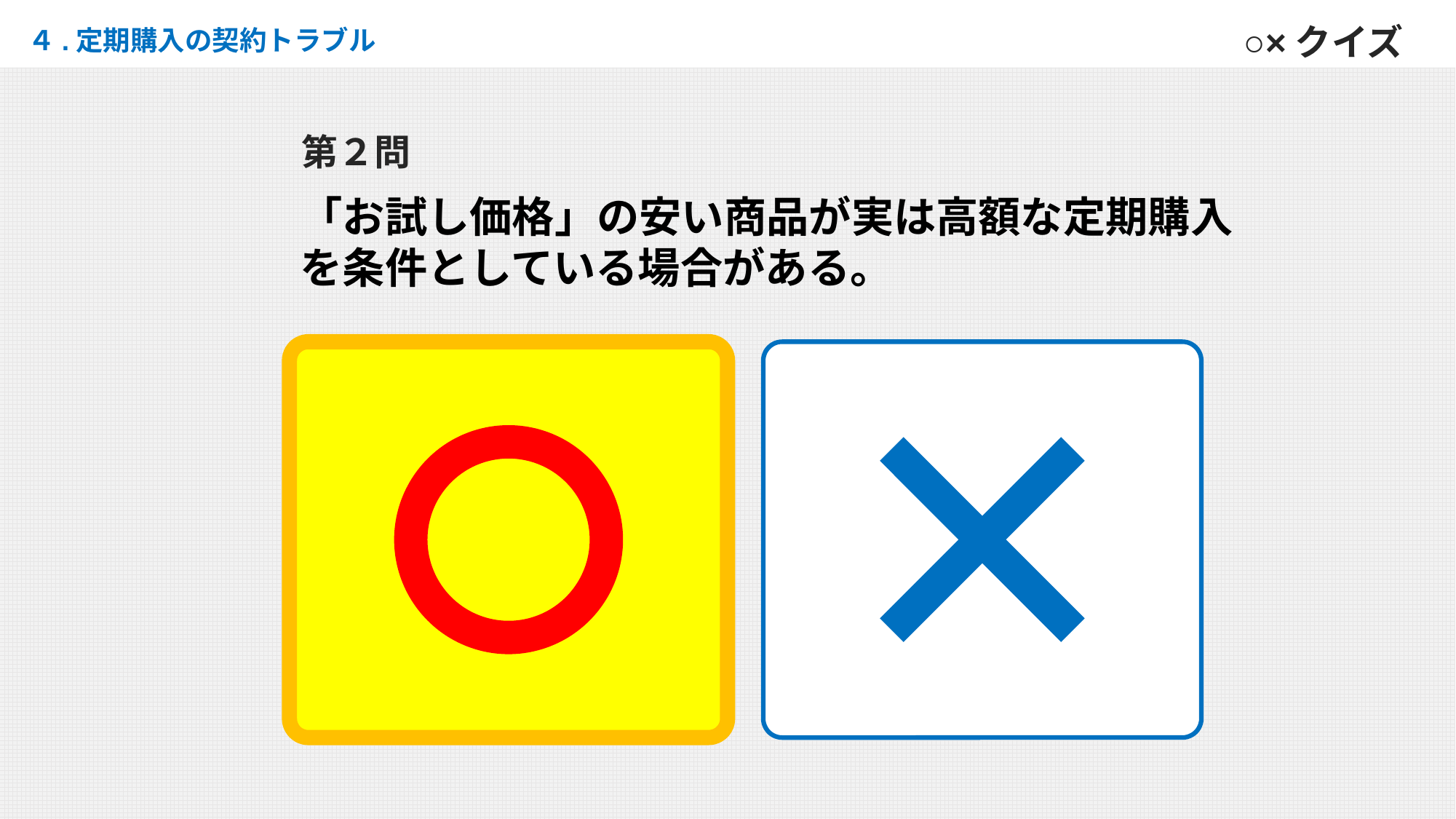

○×クイズ
４.定期購入の契約トラブル
第２問
「お試し価格」の安い商品が実は高額な定期購入を条件としている場合がある。